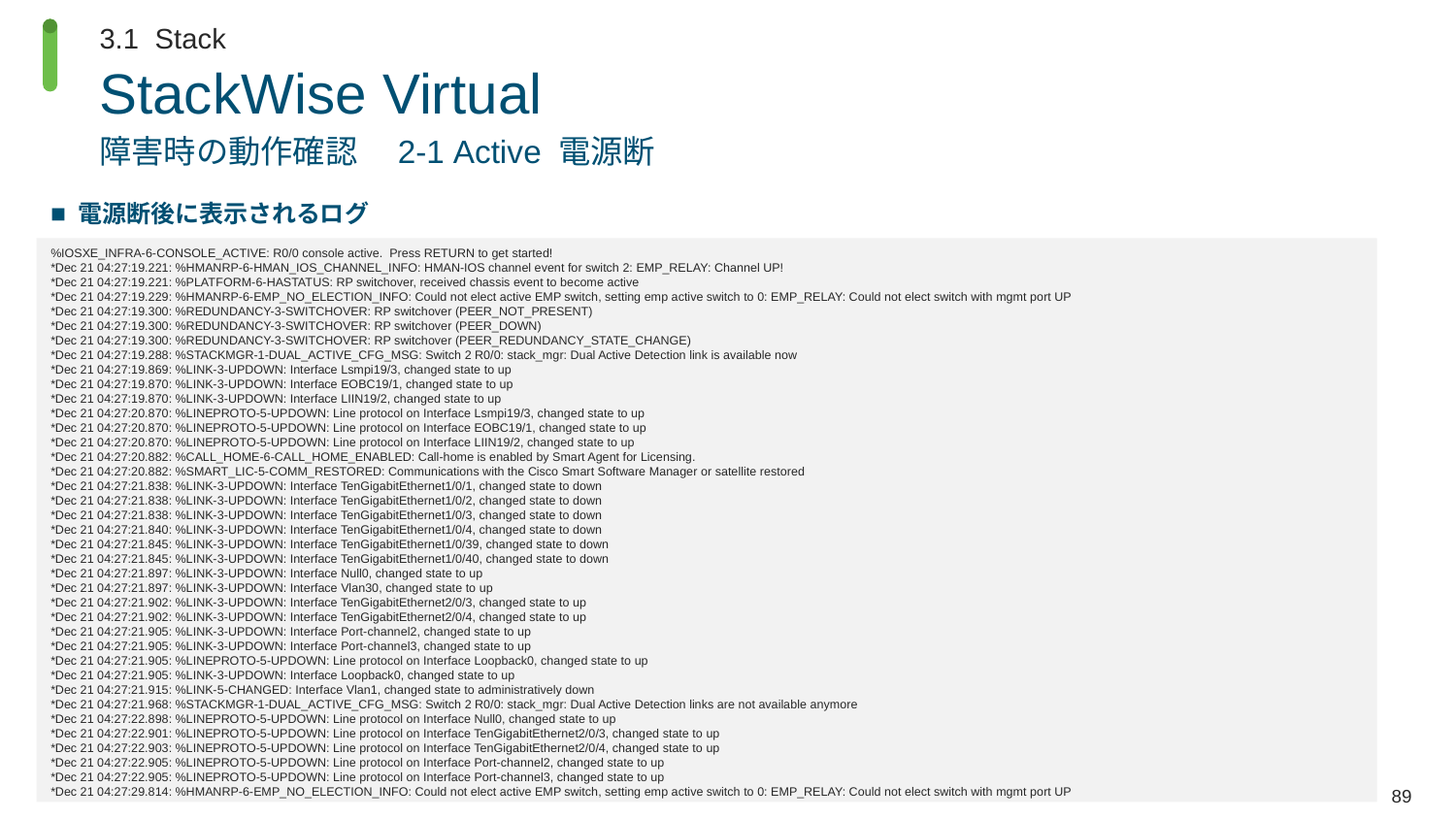

3.1  Stack
# StackWise Virtual
障害時の動作確認　2-1 Active 電源断
電源断後に表示されるログ
%IOSXE_INFRA-6-CONSOLE_ACTIVE: R0/0 console active.  Press RETURN to get started!
*Dec 21 04:27:19.221: %HMANRP-6-HMAN_IOS_CHANNEL_INFO: HMAN-IOS channel event for switch 2: EMP_RELAY: Channel UP!
*Dec 21 04:27:19.221: %PLATFORM-6-HASTATUS: RP switchover, received chassis event to become active
*Dec 21 04:27:19.229: %HMANRP-6-EMP_NO_ELECTION_INFO: Could not elect active EMP switch, setting emp active switch to 0: EMP_RELAY: Could not elect switch with mgmt port UP
*Dec 21 04:27:19.300: %REDUNDANCY-3-SWITCHOVER: RP switchover (PEER_NOT_PRESENT)
*Dec 21 04:27:19.300: %REDUNDANCY-3-SWITCHOVER: RP switchover (PEER_DOWN)
*Dec 21 04:27:19.300: %REDUNDANCY-3-SWITCHOVER: RP switchover (PEER_REDUNDANCY_STATE_CHANGE)
*Dec 21 04:27:19.288: %STACKMGR-1-DUAL_ACTIVE_CFG_MSG: Switch 2 R0/0: stack_mgr: Dual Active Detection link is available now
*Dec 21 04:27:19.869: %LINK-3-UPDOWN: Interface Lsmpi19/3, changed state to up
*Dec 21 04:27:19.870: %LINK-3-UPDOWN: Interface EOBC19/1, changed state to up
*Dec 21 04:27:19.870: %LINK-3-UPDOWN: Interface LIIN19/2, changed state to up
*Dec 21 04:27:20.870: %LINEPROTO-5-UPDOWN: Line protocol on Interface Lsmpi19/3, changed state to up
*Dec 21 04:27:20.870: %LINEPROTO-5-UPDOWN: Line protocol on Interface EOBC19/1, changed state to up
*Dec 21 04:27:20.870: %LINEPROTO-5-UPDOWN: Line protocol on Interface LIIN19/2, changed state to up
*Dec 21 04:27:20.882: %CALL_HOME-6-CALL_HOME_ENABLED: Call-home is enabled by Smart Agent for Licensing.
*Dec 21 04:27:20.882: %SMART_LIC-5-COMM_RESTORED: Communications with the Cisco Smart Software Manager or satellite restored
*Dec 21 04:27:21.838: %LINK-3-UPDOWN: Interface TenGigabitEthernet1/0/1, changed state to down
*Dec 21 04:27:21.838: %LINK-3-UPDOWN: Interface TenGigabitEthernet1/0/2, changed state to down
*Dec 21 04:27:21.838: %LINK-3-UPDOWN: Interface TenGigabitEthernet1/0/3, changed state to down
*Dec 21 04:27:21.840: %LINK-3-UPDOWN: Interface TenGigabitEthernet1/0/4, changed state to down
*Dec 21 04:27:21.845: %LINK-3-UPDOWN: Interface TenGigabitEthernet1/0/39, changed state to down
*Dec 21 04:27:21.845: %LINK-3-UPDOWN: Interface TenGigabitEthernet1/0/40, changed state to down
*Dec 21 04:27:21.897: %LINK-3-UPDOWN: Interface Null0, changed state to up
*Dec 21 04:27:21.897: %LINK-3-UPDOWN: Interface Vlan30, changed state to up
*Dec 21 04:27:21.902: %LINK-3-UPDOWN: Interface TenGigabitEthernet2/0/3, changed state to up
*Dec 21 04:27:21.902: %LINK-3-UPDOWN: Interface TenGigabitEthernet2/0/4, changed state to up
*Dec 21 04:27:21.905: %LINK-3-UPDOWN: Interface Port-channel2, changed state to up
*Dec 21 04:27:21.905: %LINK-3-UPDOWN: Interface Port-channel3, changed state to up
*Dec 21 04:27:21.905: %LINEPROTO-5-UPDOWN: Line protocol on Interface Loopback0, changed state to up
*Dec 21 04:27:21.905: %LINK-3-UPDOWN: Interface Loopback0, changed state to up
*Dec 21 04:27:21.915: %LINK-5-CHANGED: Interface Vlan1, changed state to administratively down
*Dec 21 04:27:21.968: %STACKMGR-1-DUAL_ACTIVE_CFG_MSG: Switch 2 R0/0: stack_mgr: Dual Active Detection links are not available anymore
*Dec 21 04:27:22.898: %LINEPROTO-5-UPDOWN: Line protocol on Interface Null0, changed state to up
*Dec 21 04:27:22.901: %LINEPROTO-5-UPDOWN: Line protocol on Interface TenGigabitEthernet2/0/3, changed state to up
*Dec 21 04:27:22.903: %LINEPROTO-5-UPDOWN: Line protocol on Interface TenGigabitEthernet2/0/4, changed state to up
*Dec 21 04:27:22.905: %LINEPROTO-5-UPDOWN: Line protocol on Interface Port-channel2, changed state to up
*Dec 21 04:27:22.905: %LINEPROTO-5-UPDOWN: Line protocol on Interface Port-channel3, changed state to up
*Dec 21 04:27:29.814: %HMANRP-6-EMP_NO_ELECTION_INFO: Could not elect active EMP switch, setting emp active switch to 0: EMP_RELAY: Could not elect switch with mgmt port UP
89